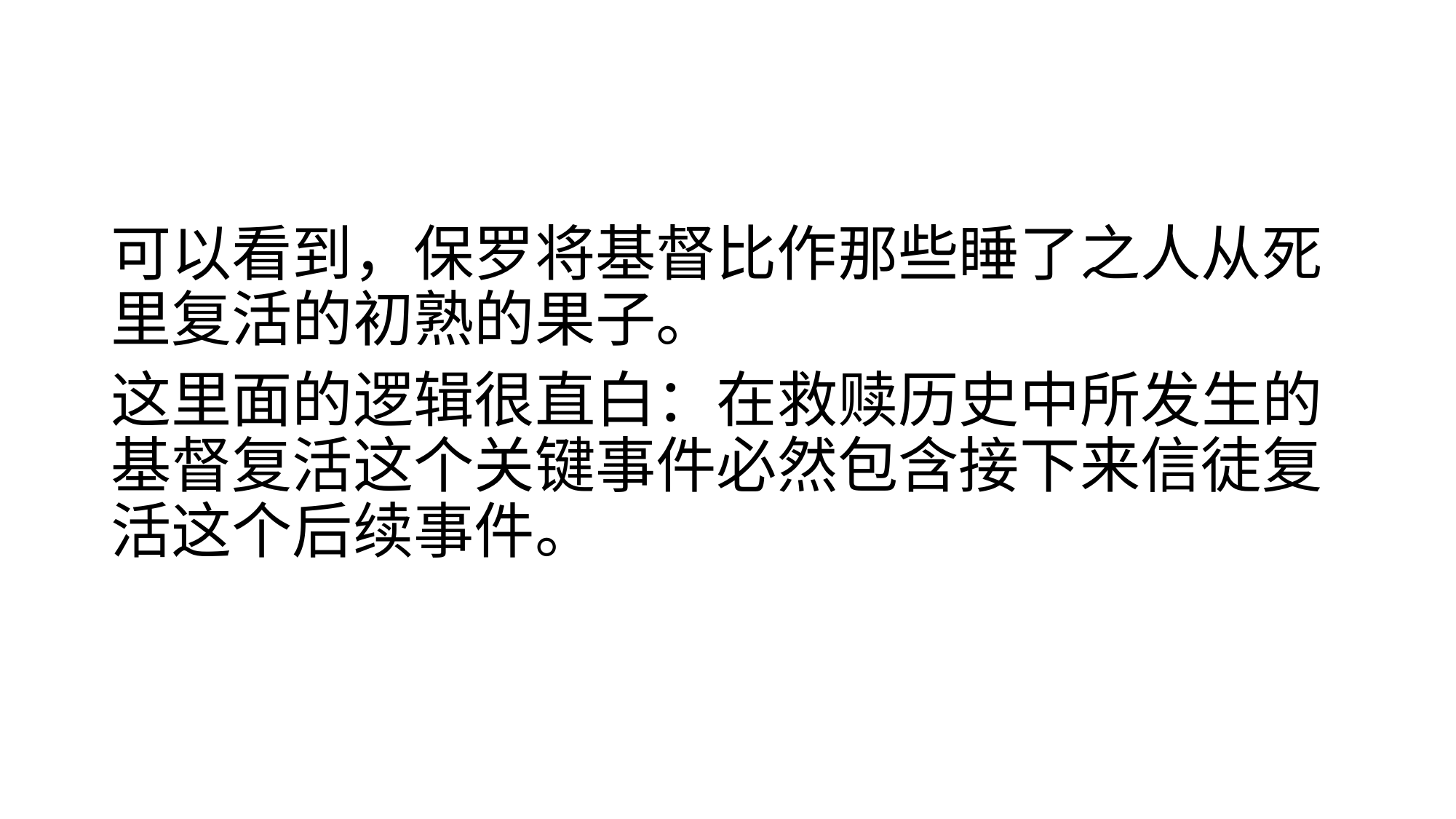

#
可以看到，保罗将基督比作那些睡了之人从死里复活的初熟的果子。
这里面的逻辑很直白：在救赎历史中所发生的基督复活这个关键事件必然包含接下来信徒复活这个后续事件。